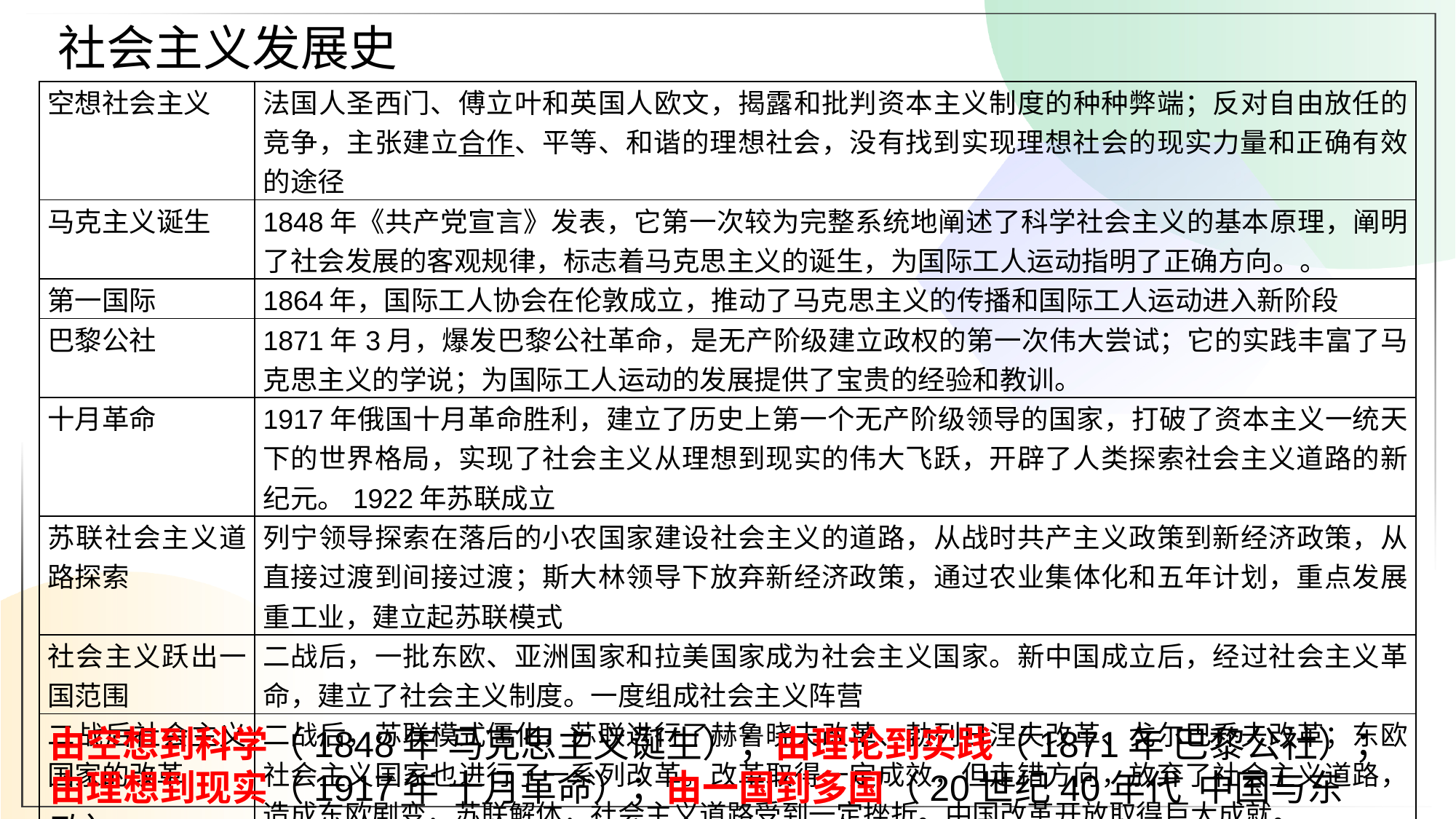

社会主义发展史
| 空想社会主义 | 法国人圣西门、傅立叶和英国人欧文，揭露和批判资本主义制度的种种弊端；反对自由放任的竞争，主张建立合作、平等、和谐的理想社会，没有找到实现理想社会的现实力量和正确有效的途径 |
| --- | --- |
| 马克主义诞生 | 1848年《共产党宣言》发表，它第一次较为完整系统地阐述了科学社会主义的基本原理，阐明了社会发展的客观规律，标志着马克思主义的诞生，为国际工人运动指明了正确方向。。 |
| 第一国际 | 1864年，国际工人协会在伦敦成立，推动了马克思主义的传播和国际工人运动进入新阶段 |
| 巴黎公社 | 1871年3月，爆发巴黎公社革命，是无产阶级建立政权的第一次伟大尝试；它的实践丰富了马克思主义的学说；为国际工人运动的发展提供了宝贵的经验和教训。 |
| 十月革命 | 1917年俄国十月革命胜利，建立了历史上第一个无产阶级领导的国家，打破了资本主义一统天下的世界格局，实现了社会主义从理想到现实的伟大飞跃，开辟了人类探索社会主义道路的新纪元。1922年苏联成立 |
| 苏联社会主义道路探索 | 列宁领导探索在落后的小农国家建设社会主义的道路，从战时共产主义政策到新经济政策，从直接过渡到间接过渡；斯大林领导下放弃新经济政策，通过农业集体化和五年计划，重点发展重工业，建立起苏联模式 |
| 社会主义跃出一国范围 | 二战后，一批东欧、亚洲国家和拉美国家成为社会主义国家。新中国成立后，经过社会主义革命，建立了社会主义制度。一度组成社会主义阵营 |
| 二战后社会主义国家的改革 | 二战后，苏联模式僵化，苏联进行了赫鲁晓夫改革、勃列日涅夫改革、戈尔巴乔夫改革；东欧社会主义国家也进行了一系列改革。改革取得一定成效，但走错方向，放弃了社会主义道路，造成东欧剧变，苏联解体，社会主义道路受到一定挫折。中国改革开放取得巨大成就。 |
由空想到科学（1848年 马克思主义诞生）；由理论到实践（1871年 巴黎公社）；由理想到现实（1917年 十月革命）；由一国到多国（20世纪40年代  中国与东欧）